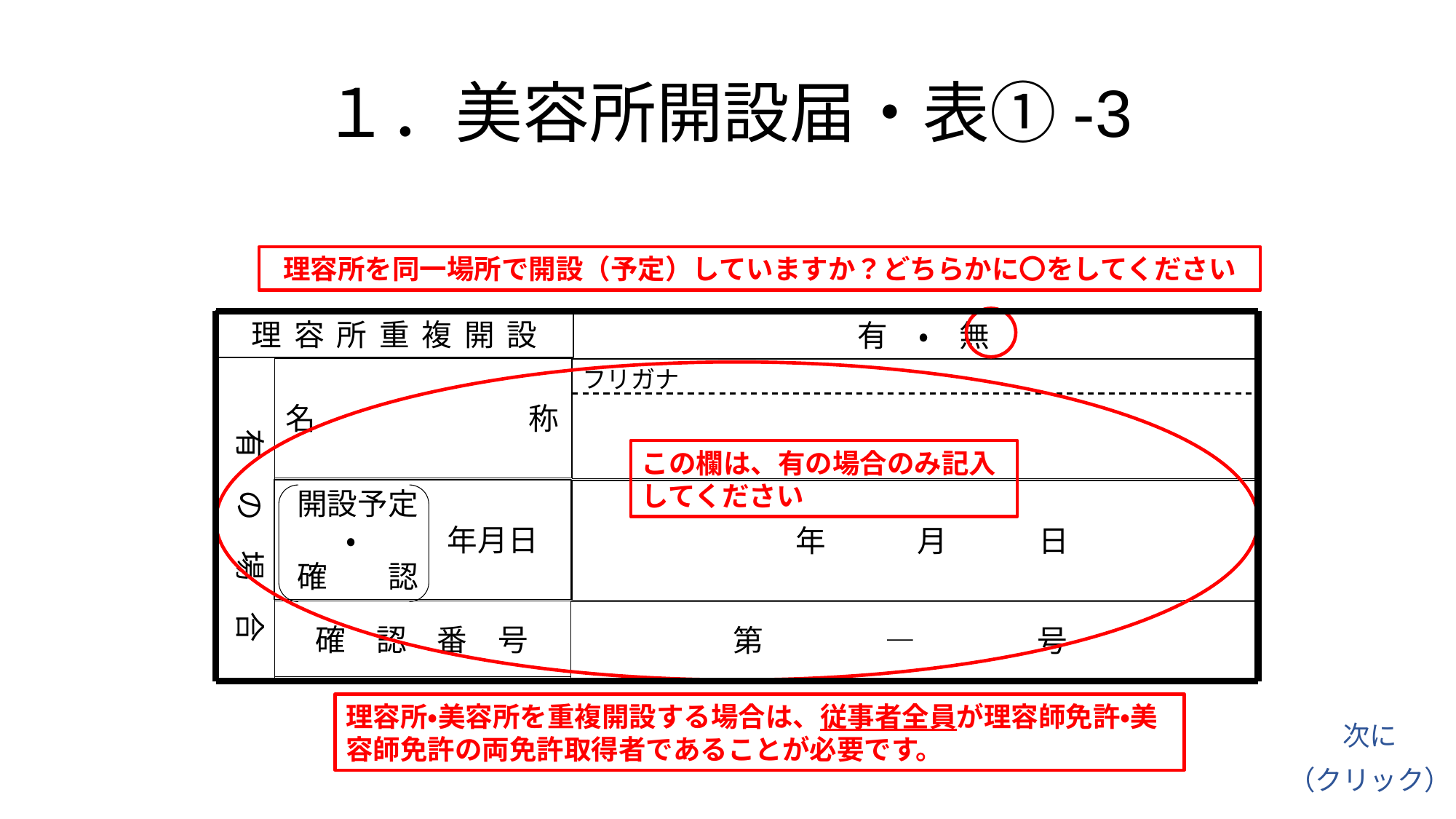

# １．美容所開設届・表①-3
理容所を同一場所で開設（予定）していますか？どちらかに〇をしてください

理　容　所　重　複　開　設
　　　　　　　　　有　・　無
　　有　の　場　合

名　　　　　　　称

フリガナ

この欄は、有の場合のみ記入してください
　開設予定
　　・　　　年月日
　確　　認

　　　　　　　年　　　月　　　日

　確　認　番　号

　　　　　第　　　　―　　　　号

理容所・美容所を重複開設する場合は、従事者全員が理容師免許・美容師免許の両免許取得者であることが必要です。
次に
（クリック）